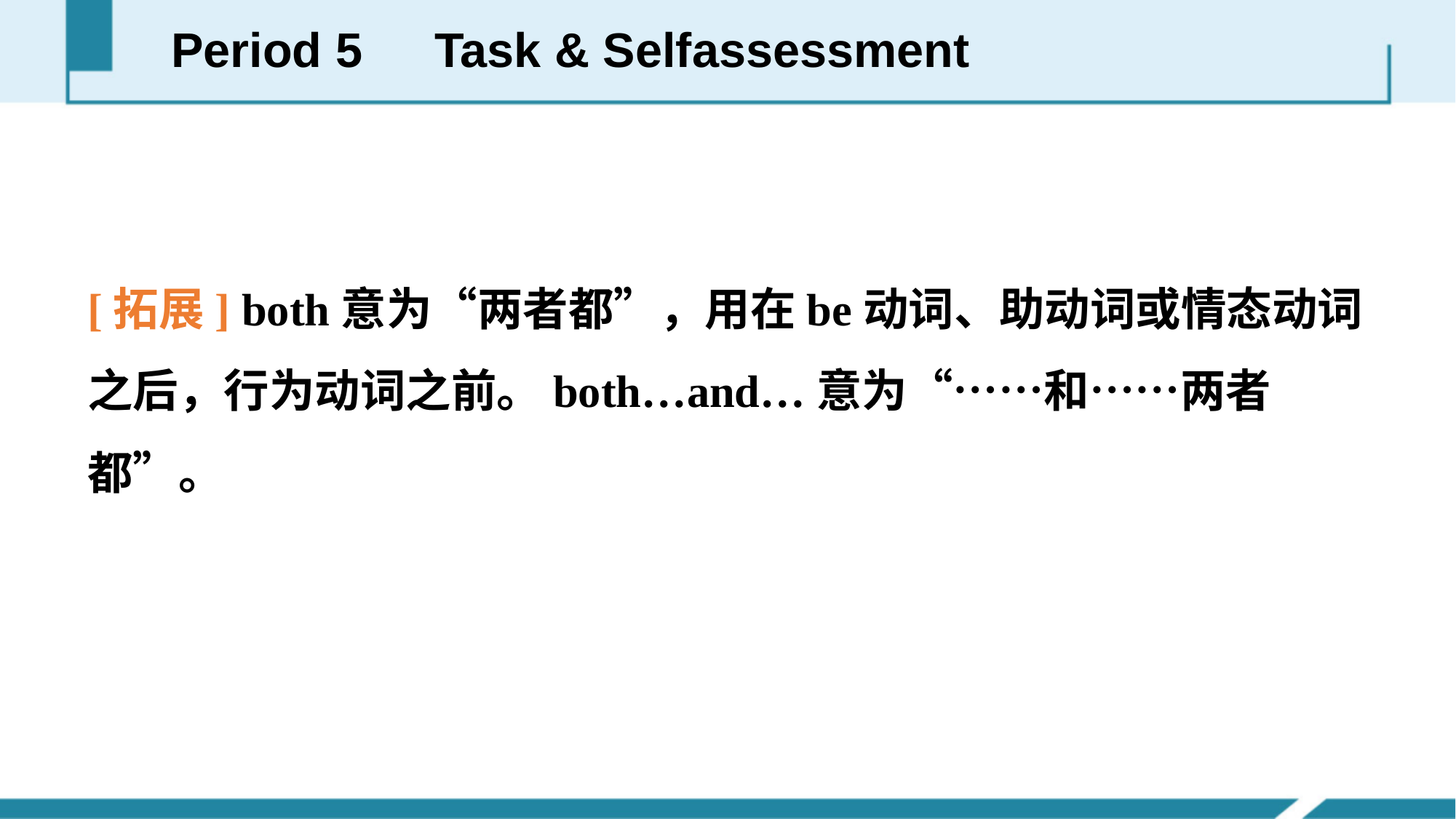

Period 5　Task & Self­assessment
[拓展] both意为“两者都”，用在be动词、助动词或情态动词之后，行为动词之前。both…and…意为“……和……两者都”。